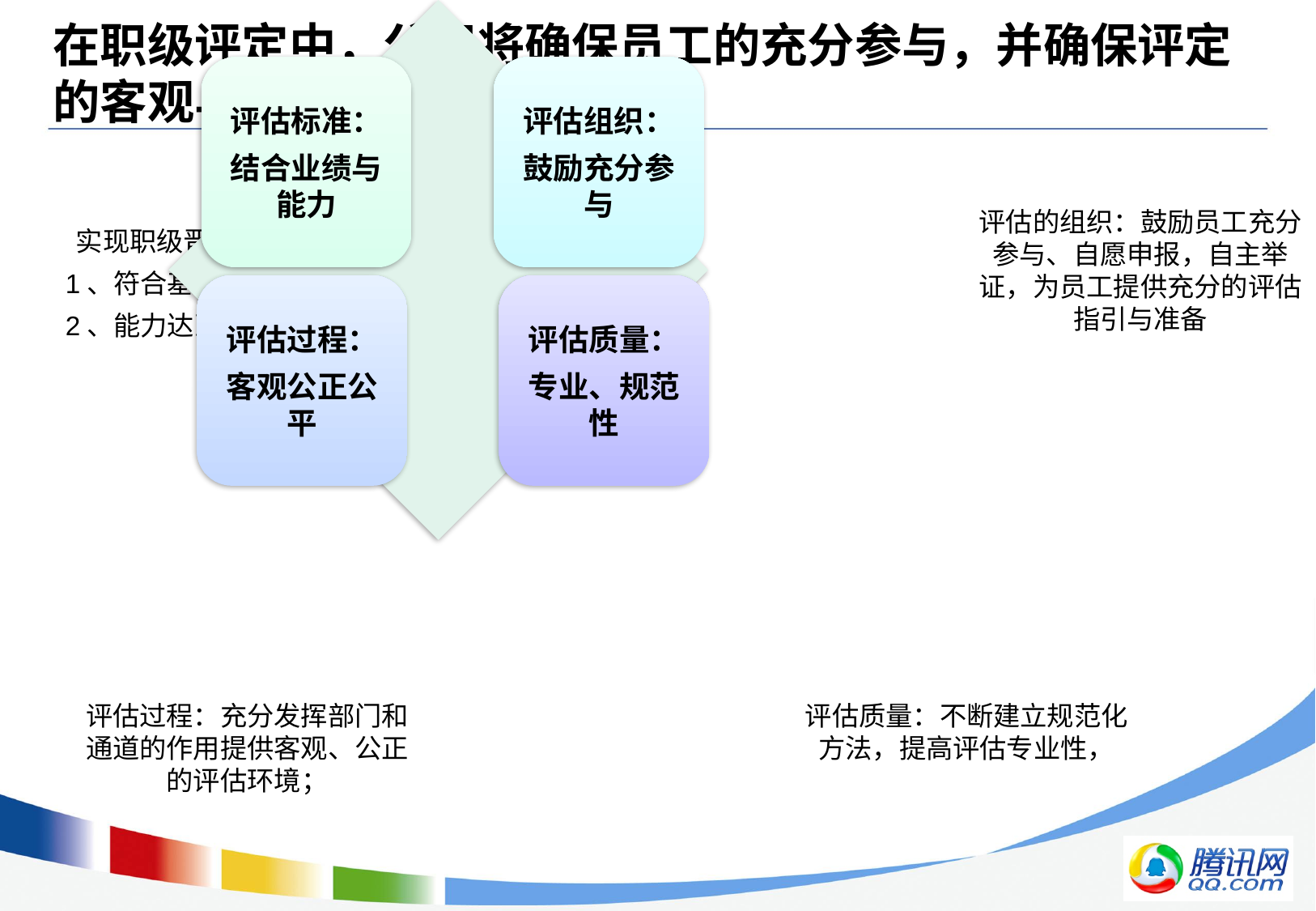

# 在职级评定中，公司将确保员工的充分参与，并确保评定的客观与公正
评估标准：
结合业绩与能力
评估组织：
鼓励充分参与
评估过程：
客观公正公平
评估质量：
专业、规范性
评估的组织：鼓励员工充分参与、自愿申报，自主举证，为员工提供充分的评估指引与准备
实现职级晋升标准：
1、符合基本资格要求
2、能力达到晋级标准
评估过程：充分发挥部门和通道的作用提供客观、公正的评估环境；
评估质量：不断建立规范化方法，提高评估专业性，